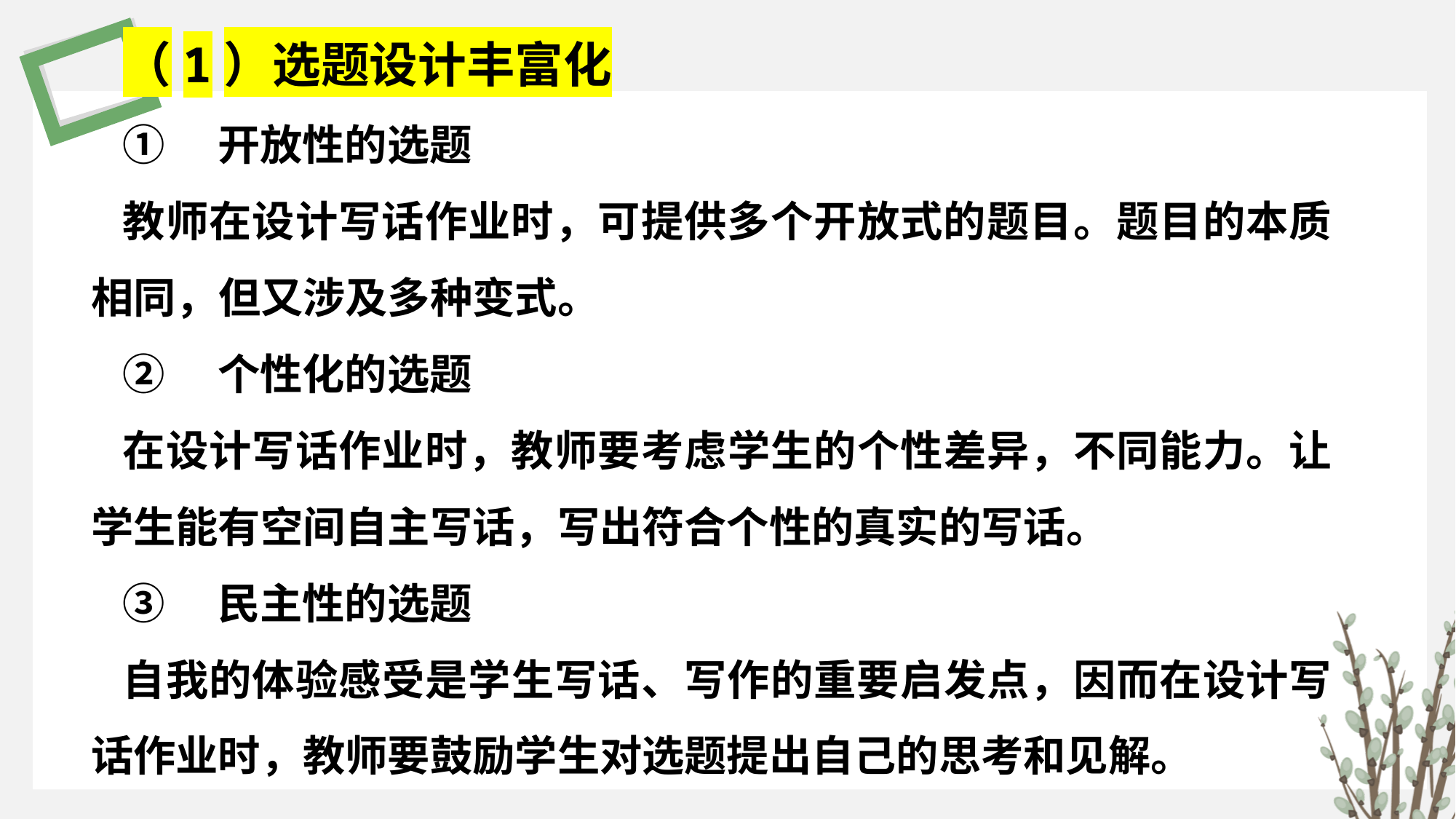

（1）选题设计丰富化
①　开放性的选题
教师在设计写话作业时，可提供多个开放式的题目。题目的本质相同，但又涉及多种变式。
②　个性化的选题
在设计写话作业时，教师要考虑学生的个性差异，不同能力。让学生能有空间自主写话，写出符合个性的真实的写话。
③　民主性的选题
自我的体验感受是学生写话、写作的重要启发点，因而在设计写话作业时，教师要鼓励学生对选题提出自己的思考和见解。